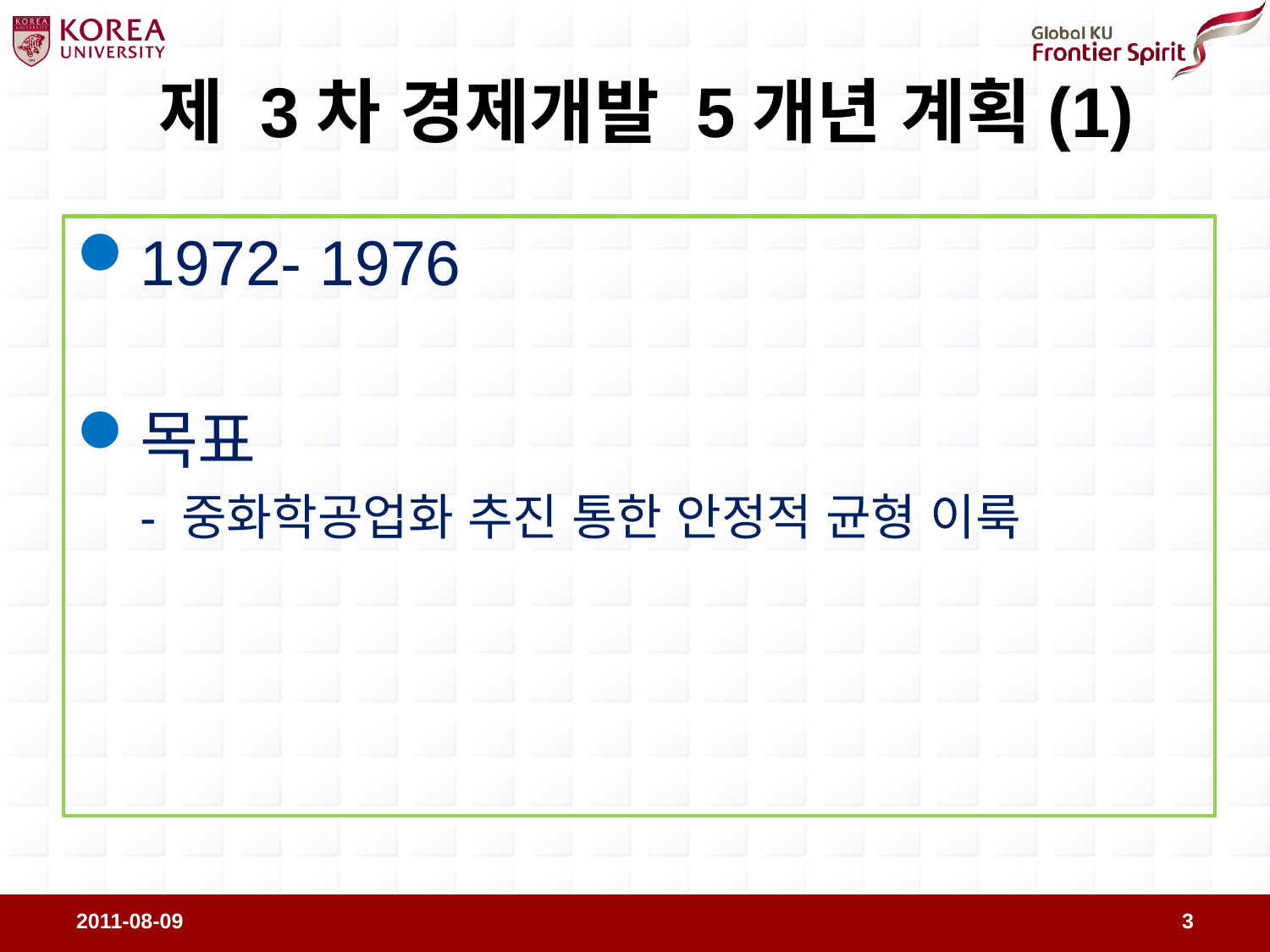

# 제 3차 경제개발 5개년 계획(1)
1972- 1976

목표
- 중화학공업화 추진 통한 안정적 균형 이룩

2011-08-09
3